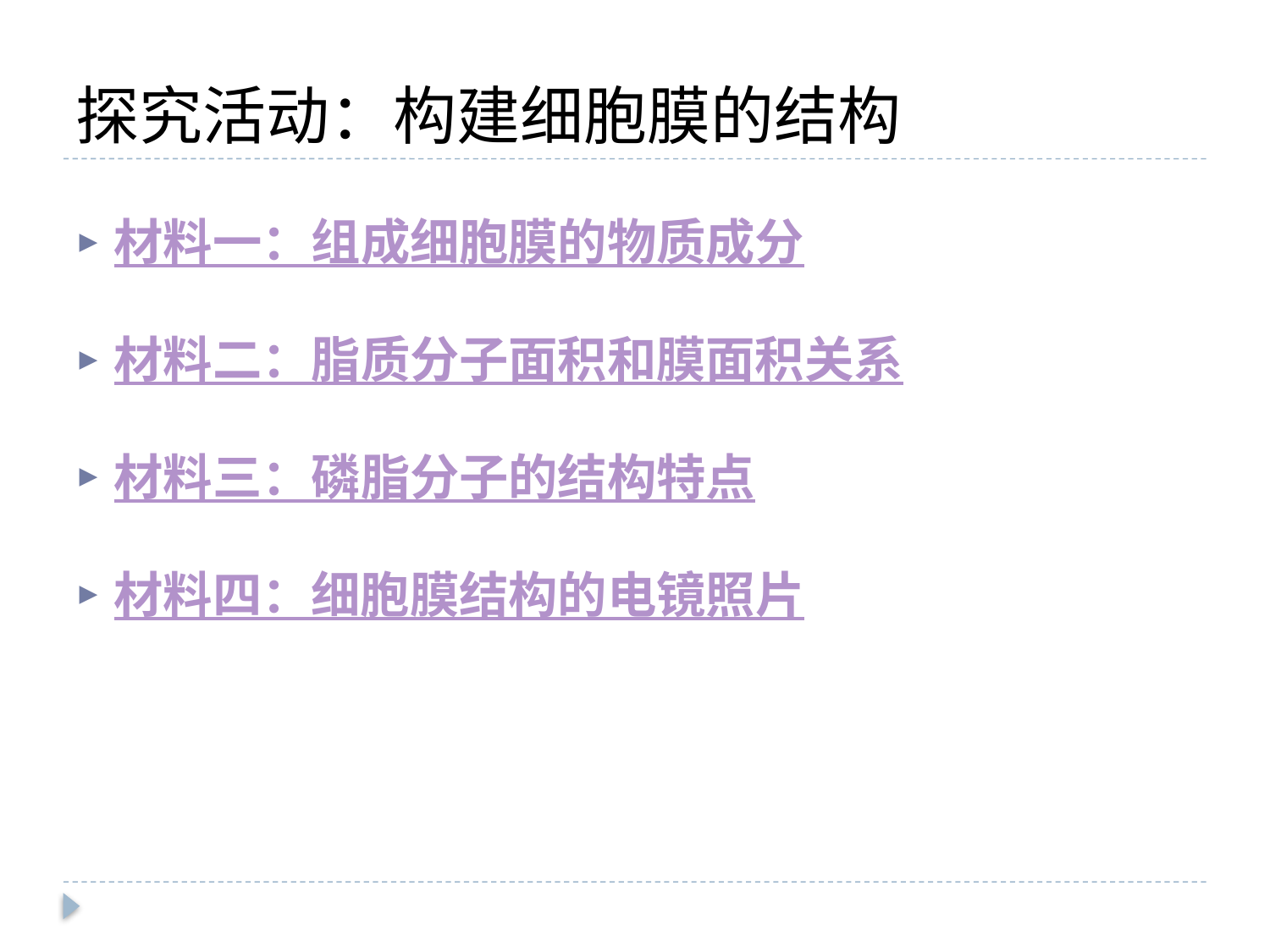

# 探究活动：构建细胞膜的结构
材料一：组成细胞膜的物质成分
材料二：脂质分子面积和膜面积关系
材料三：磷脂分子的结构特点
材料四：细胞膜结构的电镜照片